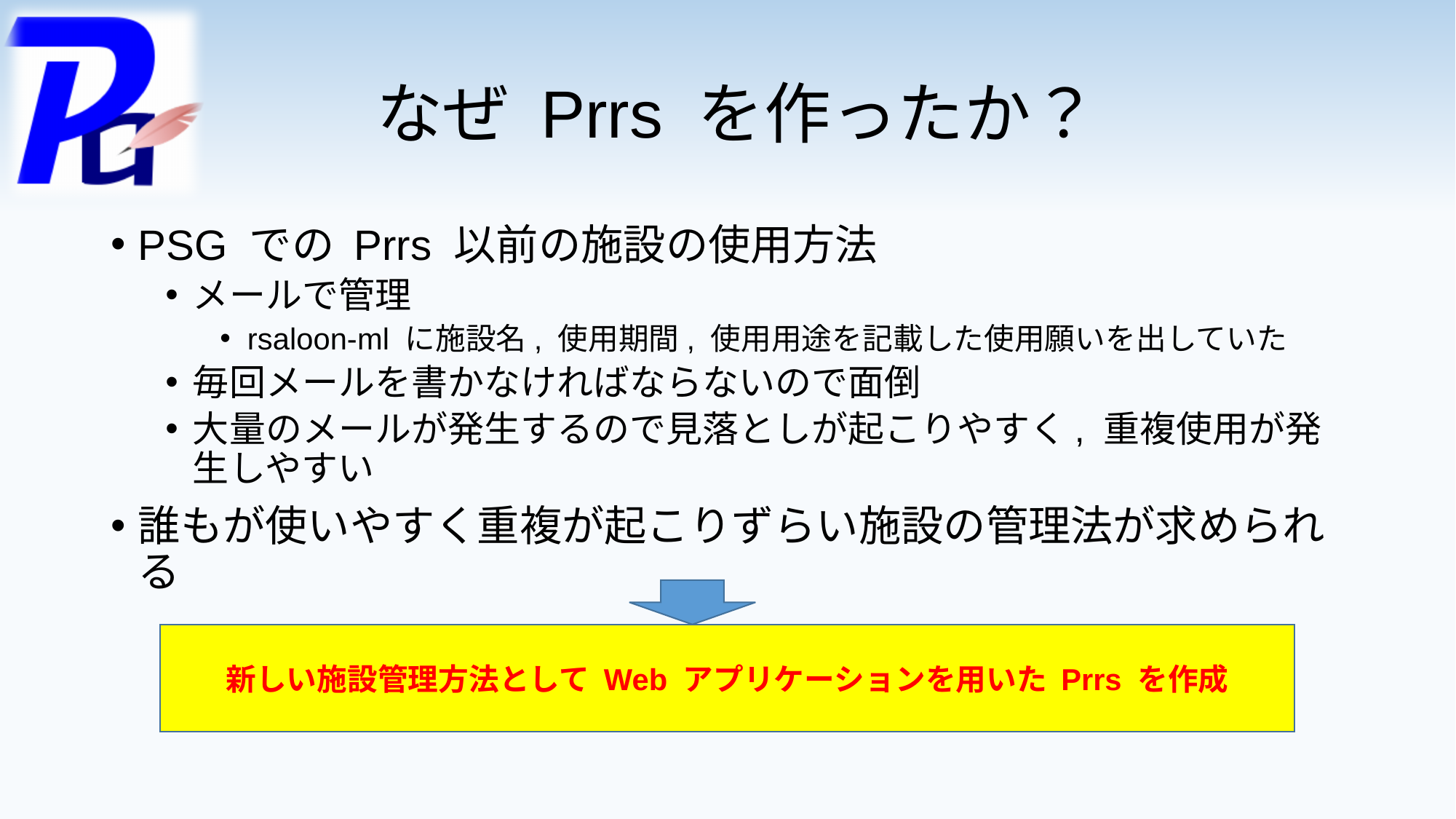

# なぜ Prrs を作ったか？
PSG での Prrs 以前の施設の使用方法
メールで管理
rsaloon-ml に施設名, 使用期間, 使用用途を記載した使用願いを出していた
毎回メールを書かなければならないので面倒
大量のメールが発生するので見落としが起こりやすく, 重複使用が発生しやすい
誰もが使いやすく重複が起こりずらい施設の管理法が求められる

新しい施設管理方法として Web アプリケーションを用いた Prrs を作成